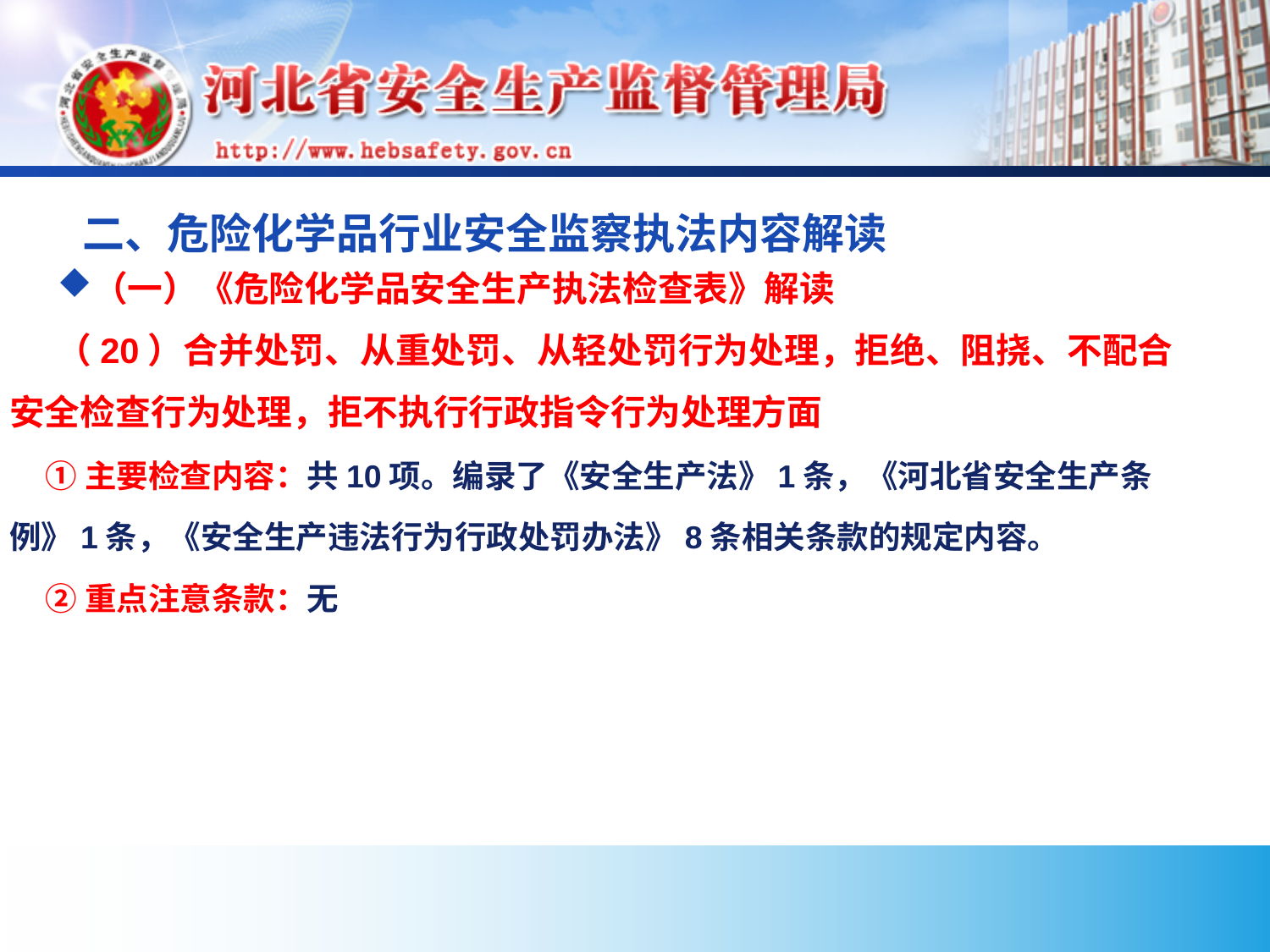

# 二、危险化学品行业安全监察执法内容解读
（一）《危险化学品安全生产执法检查表》解读
     （20）合并处罚、从重处罚、从轻处罚行为处理，拒绝、阻挠、不配合安全检查行为处理，拒不执行行政指令行为处理方面
     ①主要检查内容：共10项。编录了《安全生产法》1条，《河北省安全生产条例》1条，《安全生产违法行为行政处罚办法》8条相关条款的规定内容。
     ②重点注意条款：无